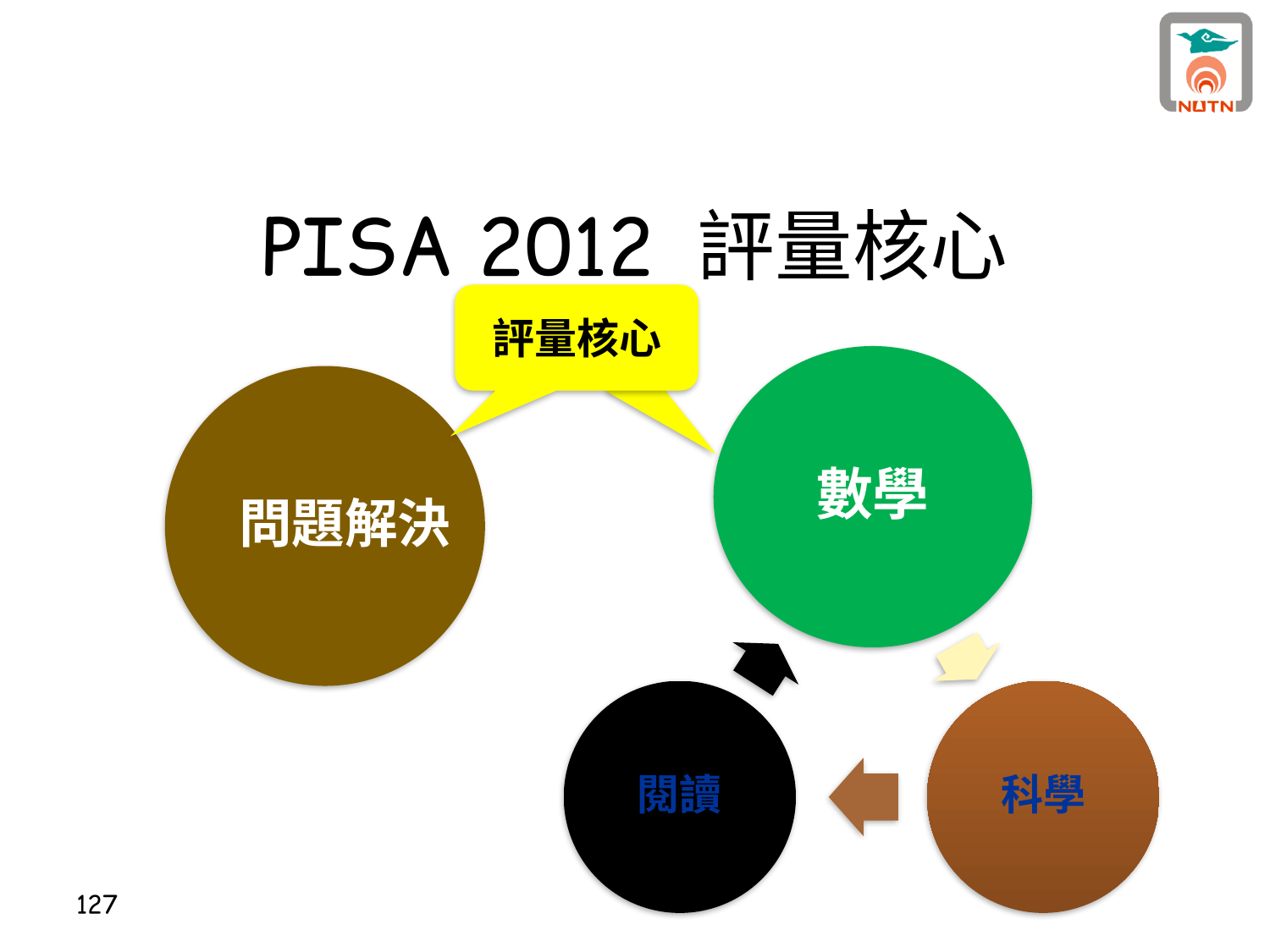

# PISA 2012 評量核心
評量核心

數學

科學

閱讀

問題解決
127